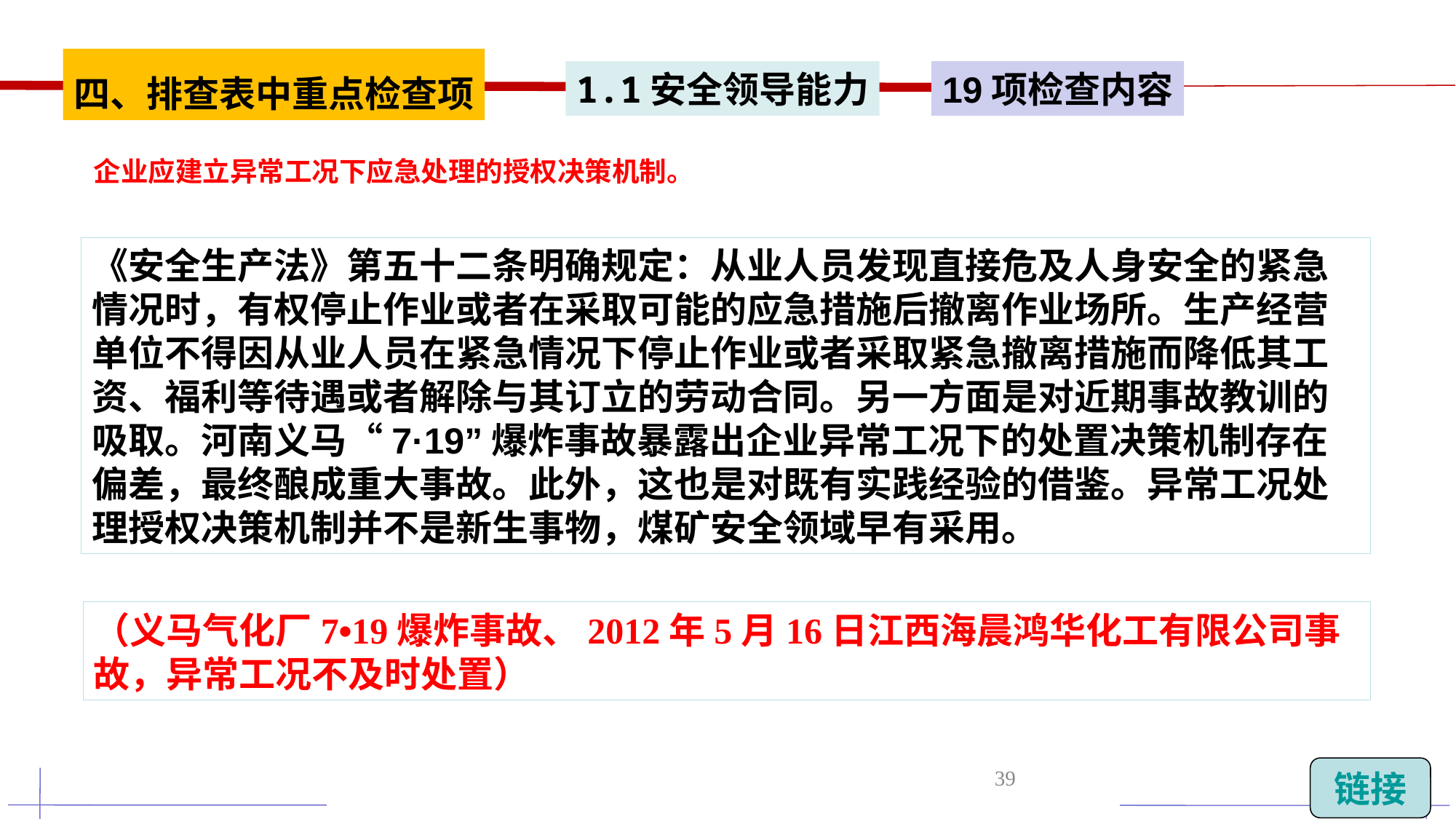

四、排查表中重点检查项
1.1安全领导能力
19项检查内容
企业应建立异常工况下应急处理的授权决策机制。
《安全生产法》第五十二条明确规定：从业人员发现直接危及人身安全的紧急情况时，有权停止作业或者在采取可能的应急措施后撤离作业场所。生产经营单位不得因从业人员在紧急情况下停止作业或者采取紧急撤离措施而降低其工资、福利等待遇或者解除与其订立的劳动合同。另一方面是对近期事故教训的吸取。河南义马“7·19”爆炸事故暴露出企业异常工况下的处置决策机制存在偏差，最终酿成重大事故。此外，这也是对既有实践经验的借鉴。异常工况处理授权决策机制并不是新生事物，煤矿安全领域早有采用。
（义马气化厂7•19爆炸事故、2012年5月16日江西海晨鸿华化工有限公司事故，异常工况不及时处置）
链接
39